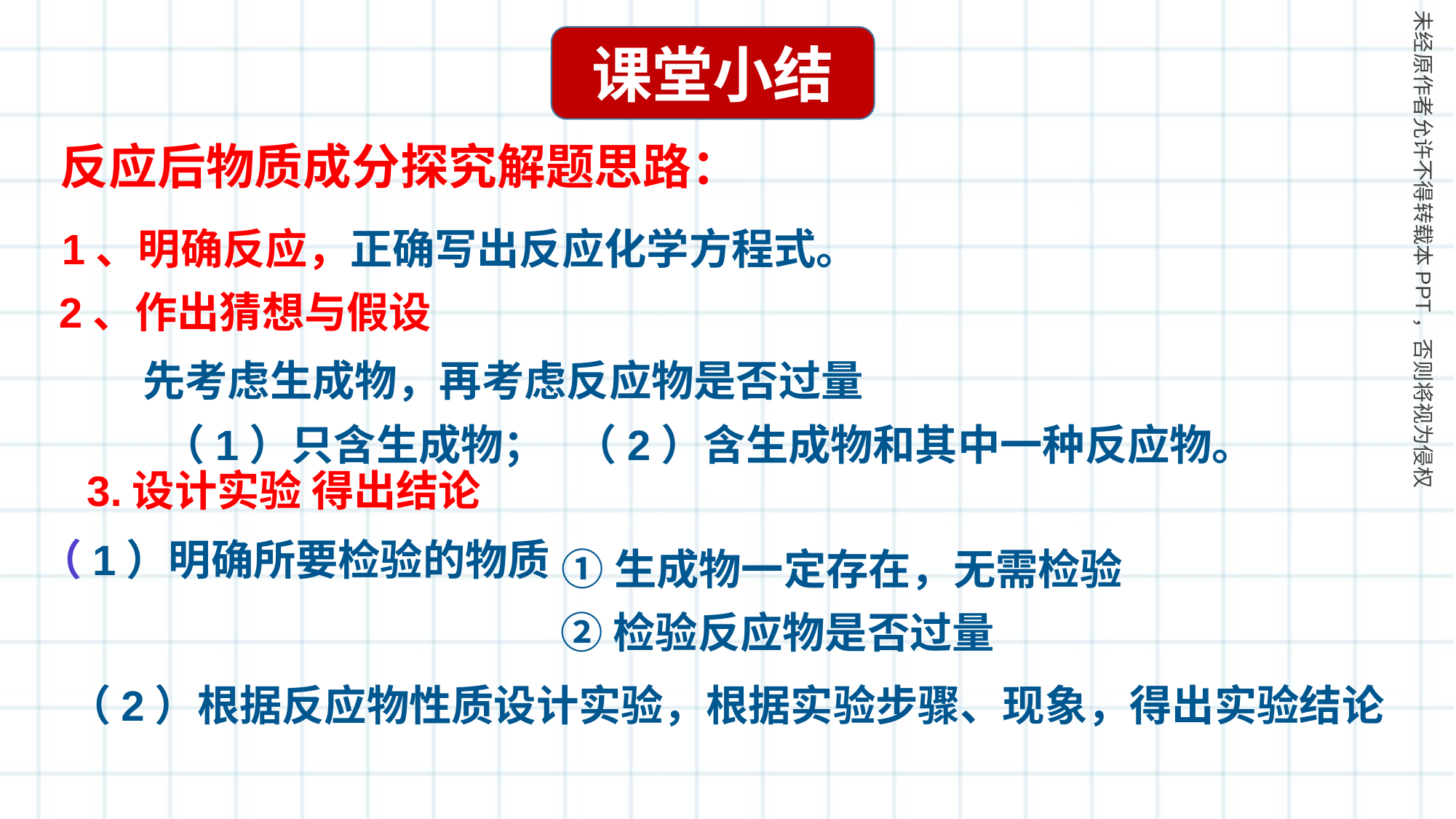

课堂小结
反应后物质成分探究解题思路：
1、明确反应，正确写出反应化学方程式。
2、作出猜想与假设
先考虑生成物，再考虑反应物是否过量
 （1）只含生成物；   （2）含生成物和其中一种反应物。
3.设计实验 得出结论
①生成物一定存在，无需检验
（1）明确所要检验的物质

②检验反应物是否过量
（2）根据反应物性质设计实验，根据实验步骤、现象，得出实验结论